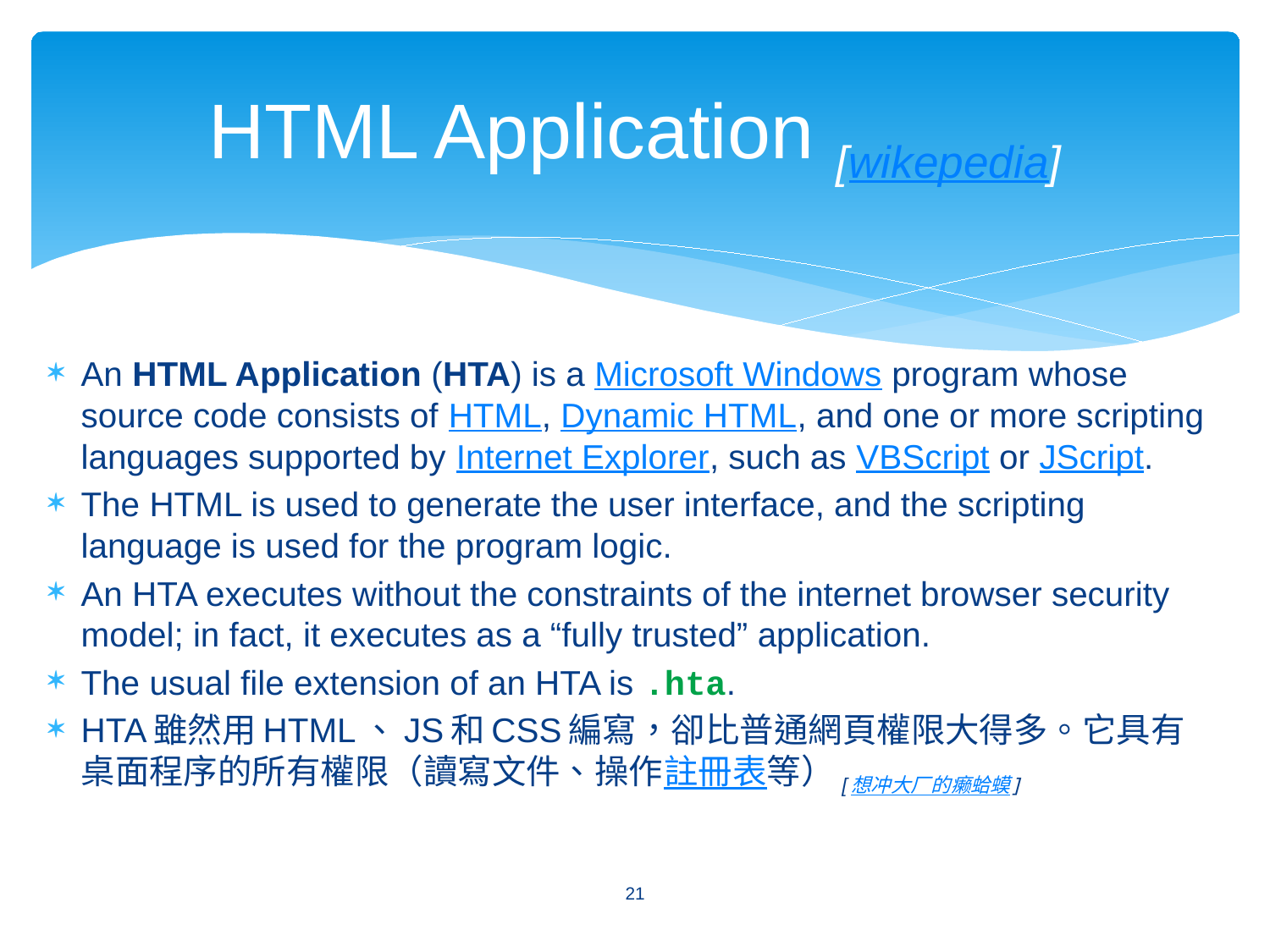

# HTML Application [wikepedia]
An HTML Application (HTA) is a Microsoft Windows program whose source code consists of HTML, Dynamic HTML, and one or more scripting languages supported by Internet Explorer, such as VBScript or JScript.
The HTML is used to generate the user interface, and the scripting language is used for the program logic.
An HTA executes without the constraints of the internet browser security model; in fact, it executes as a “fully trusted” application.
The usual file extension of an HTA is .hta.
HTA雖然用HTML、JS和CSS編寫，卻比普通網頁權限大得多。它具有桌面程序的所有權限（讀寫文件、操作註冊表等）[想冲大厂的癞蛤蟆]
21